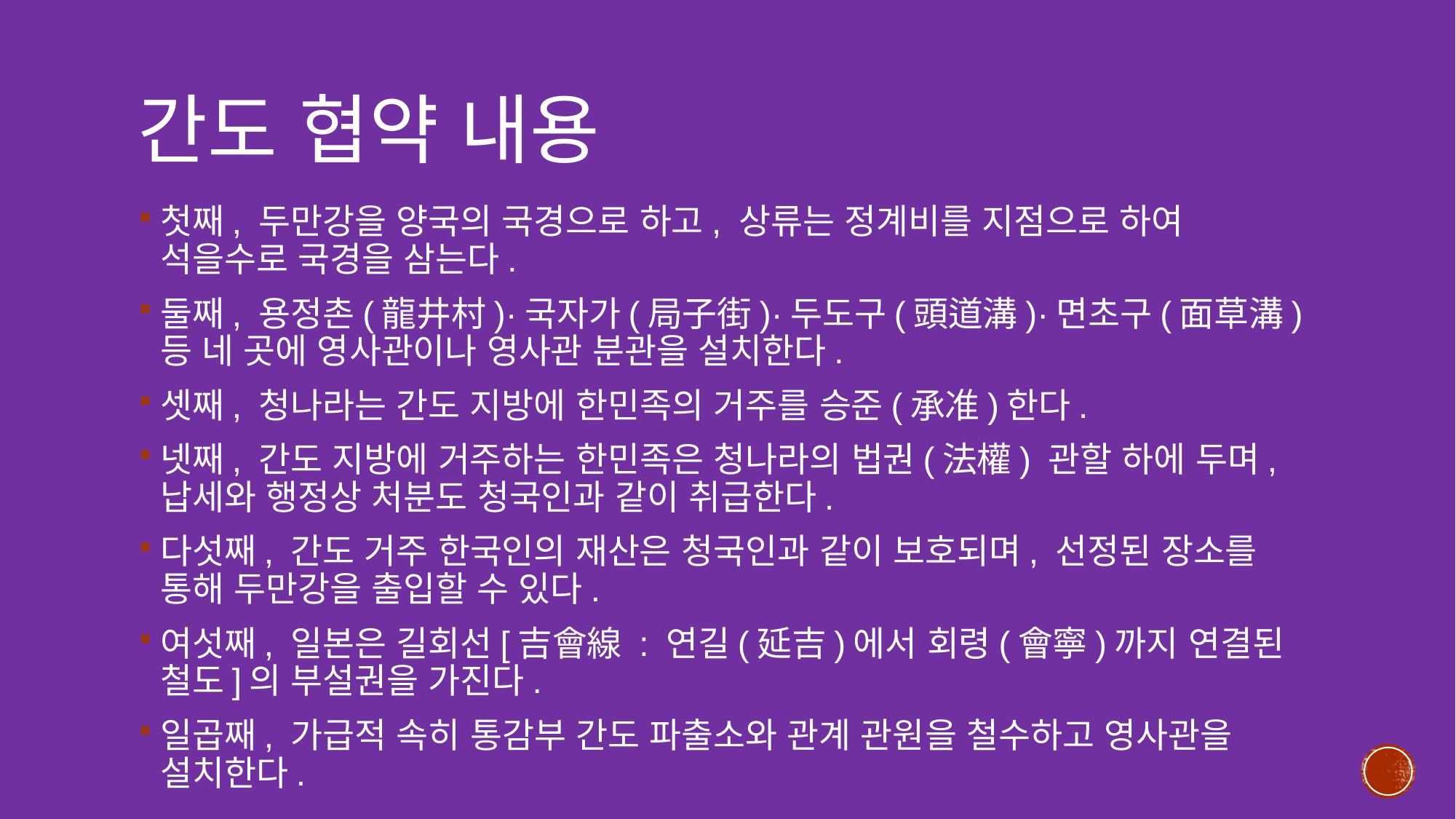

# 간도 협약 내용
첫째, 두만강을 양국의 국경으로 하고, 상류는 정계비를 지점으로 하여 석을수로 국경을 삼는다.
둘째, 용정촌(龍井村)·국자가(局子街)·두도구(頭道溝)·면초구(面草溝) 등 네 곳에 영사관이나 영사관 분관을 설치한다.
셋째, 청나라는 간도 지방에 한민족의 거주를 승준(承准)한다.
넷째, 간도 지방에 거주하는 한민족은 청나라의 법권(法權) 관할 하에 두며, 납세와 행정상 처분도 청국인과 같이 취급한다.
다섯째, 간도 거주 한국인의 재산은 청국인과 같이 보호되며, 선정된 장소를 통해 두만강을 출입할 수 있다.
여섯째, 일본은 길회선[吉會線 : 연길(延吉)에서 회령(會寧)까지 연결된 철도]의 부설권을 가진다.
일곱째, 가급적 속히 통감부 간도 파출소와 관계 관원을 철수하고 영사관을 설치한다.